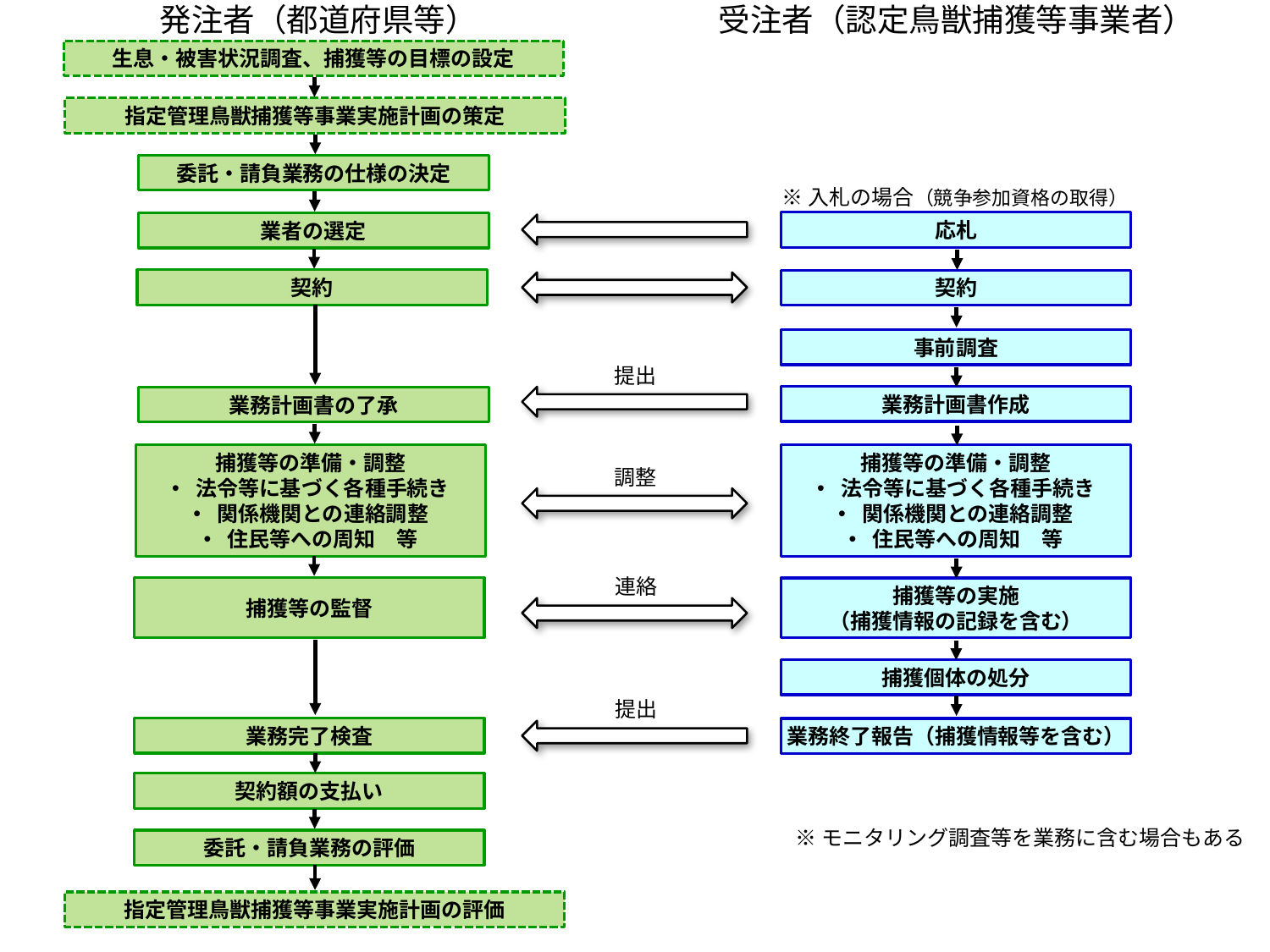

発注者（都道府県等）
受注者（認定鳥獣捕獲等事業者）
生息・被害状況調査、捕獲等の目標の設定
指定管理鳥獣捕獲等事業実施計画の策定
委託・請負業務の仕様の決定
業者の選定
契約
業務計画書の了承
捕獲等の準備・調整
法令等に基づく各種手続き
関係機関との連絡調整
住民等への周知　等
捕獲等の監督
業務完了検査
契約額の支払い
委託・請負業務の評価
指定管理鳥獣捕獲等事業実施計画の評価
※入札の場合（競争参加資格の取得）
応札
契約
事前調査
業務計画書作成
捕獲等の準備・調整
法令等に基づく各種手続き
関係機関との連絡調整
住民等への周知　等
捕獲等の実施
（捕獲情報の記録を含む）
捕獲個体の処分
業務終了報告（捕獲情報等を含む）

提出

調整

連絡

提出

※モニタリング調査等を業務に含む場合もある